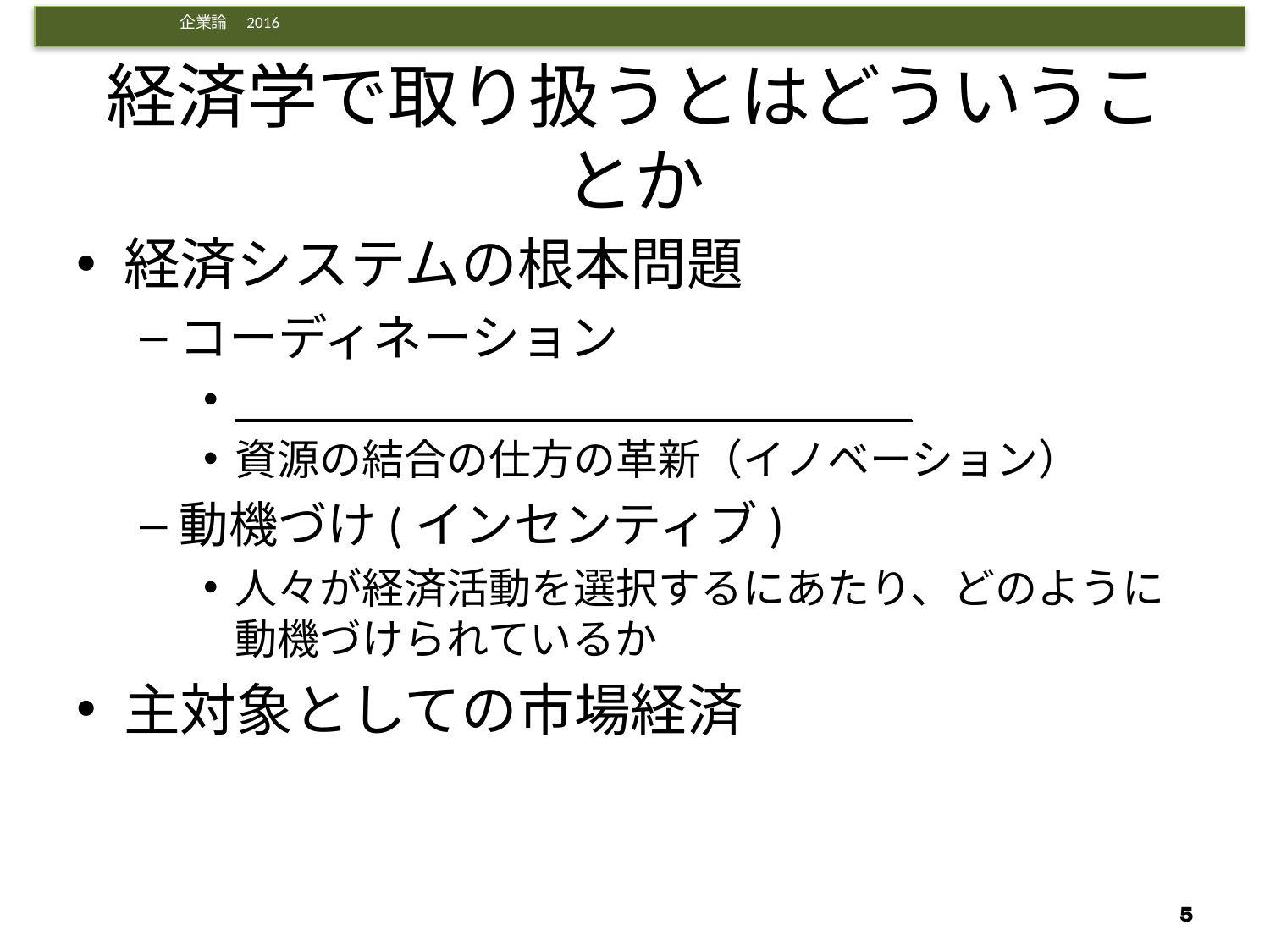

# 経済学で取り扱うとはどういうことか
経済システムの根本問題
コーディネーション
＿＿＿＿＿＿＿＿＿＿＿＿＿＿＿＿
資源の結合の仕方の革新（イノベーション）
動機づけ(インセンティブ)
人々が経済活動を選択するにあたり、どのように動機づけられているか
主対象としての市場経済
5